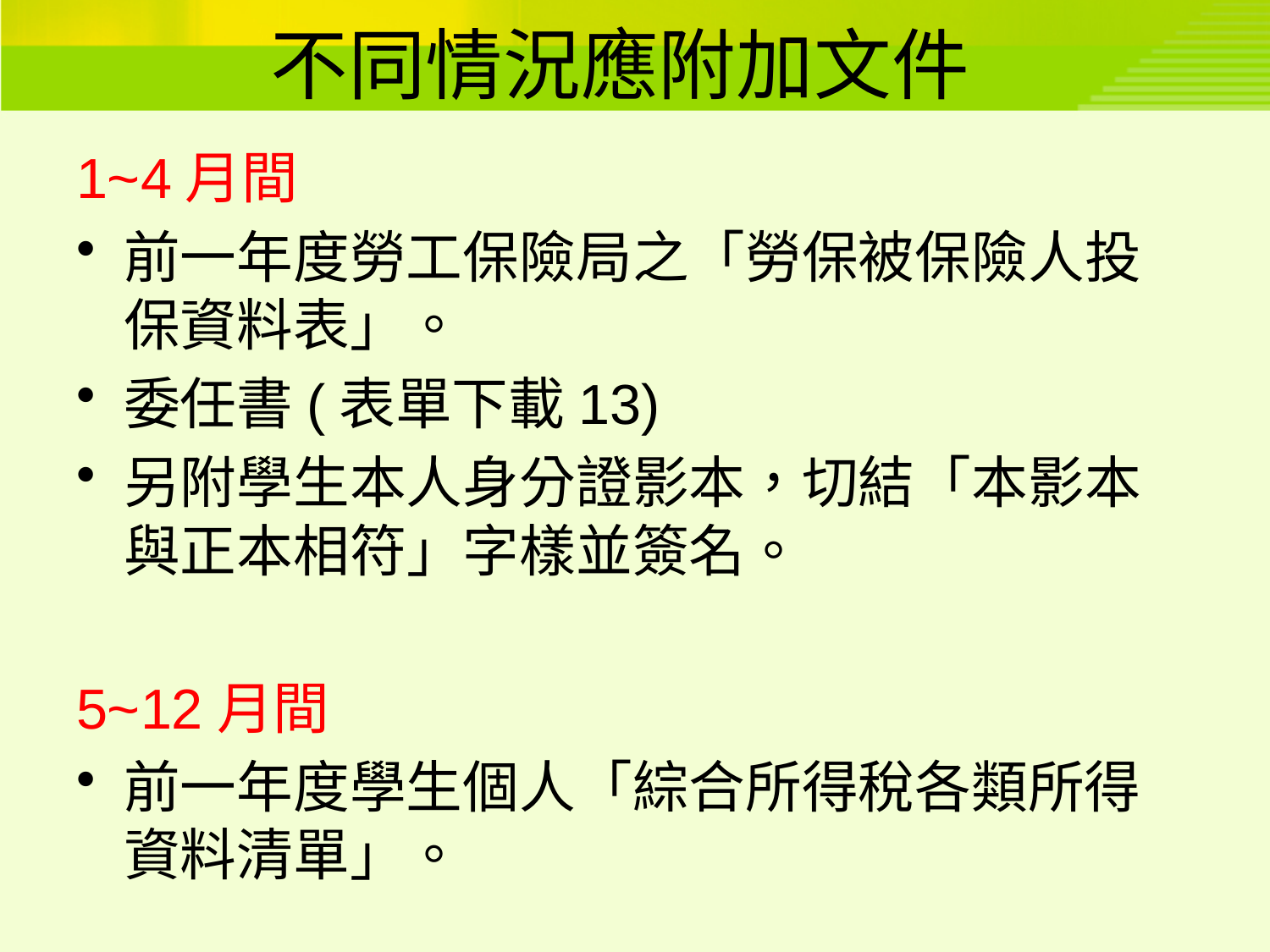

# 不同情況應附加文件
1~4月間
前一年度勞工保險局之「勞保被保險人投保資料表」。
委任書(表單下載13)
另附學生本人身分證影本，切結「本影本與正本相符」字樣並簽名。

5~12月間
前一年度學生個人「綜合所得稅各類所得資料清單」。